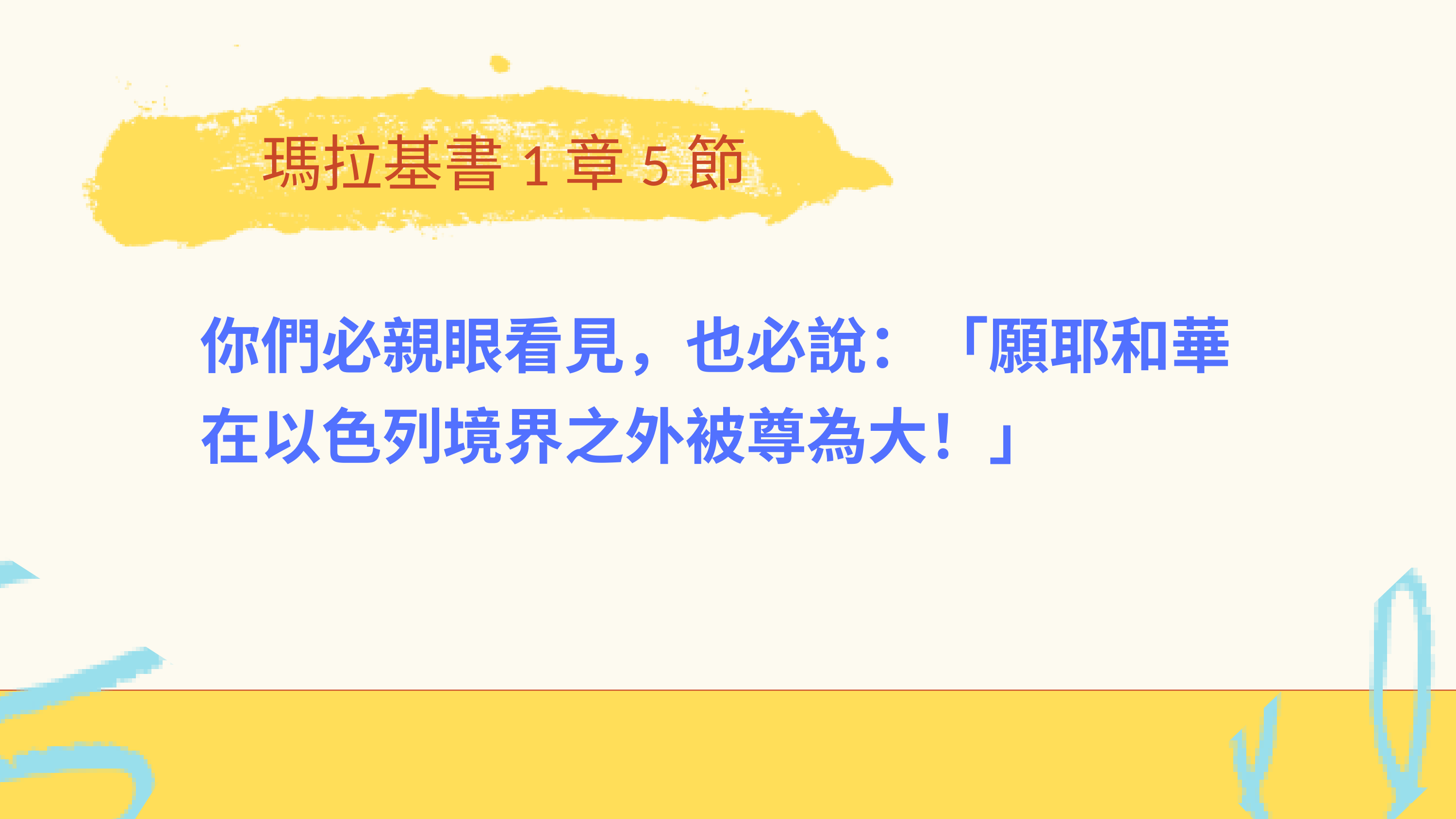

瑪拉基書1章5節
你們必親眼看見，也必說：「願耶和華在以色列境界之外被尊為大！」